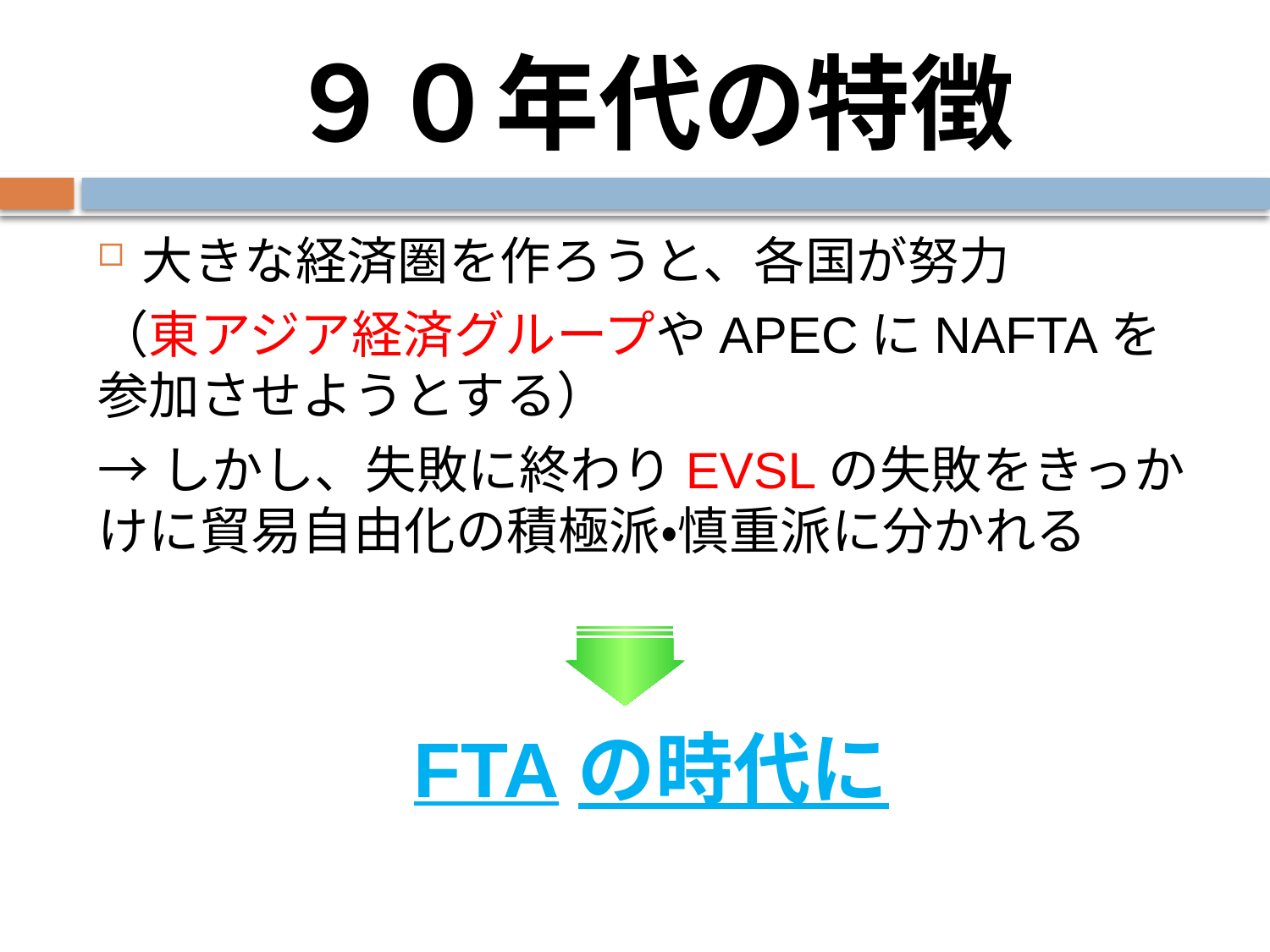

# ９０年代の特徴
大きな経済圏を作ろうと、各国が努力
（東アジア経済グループやAPECにNAFTAを参加させようとする）
→しかし、失敗に終わりEVSLの失敗をきっかけに貿易自由化の積極派・慎重派に分かれる

FTAの時代に